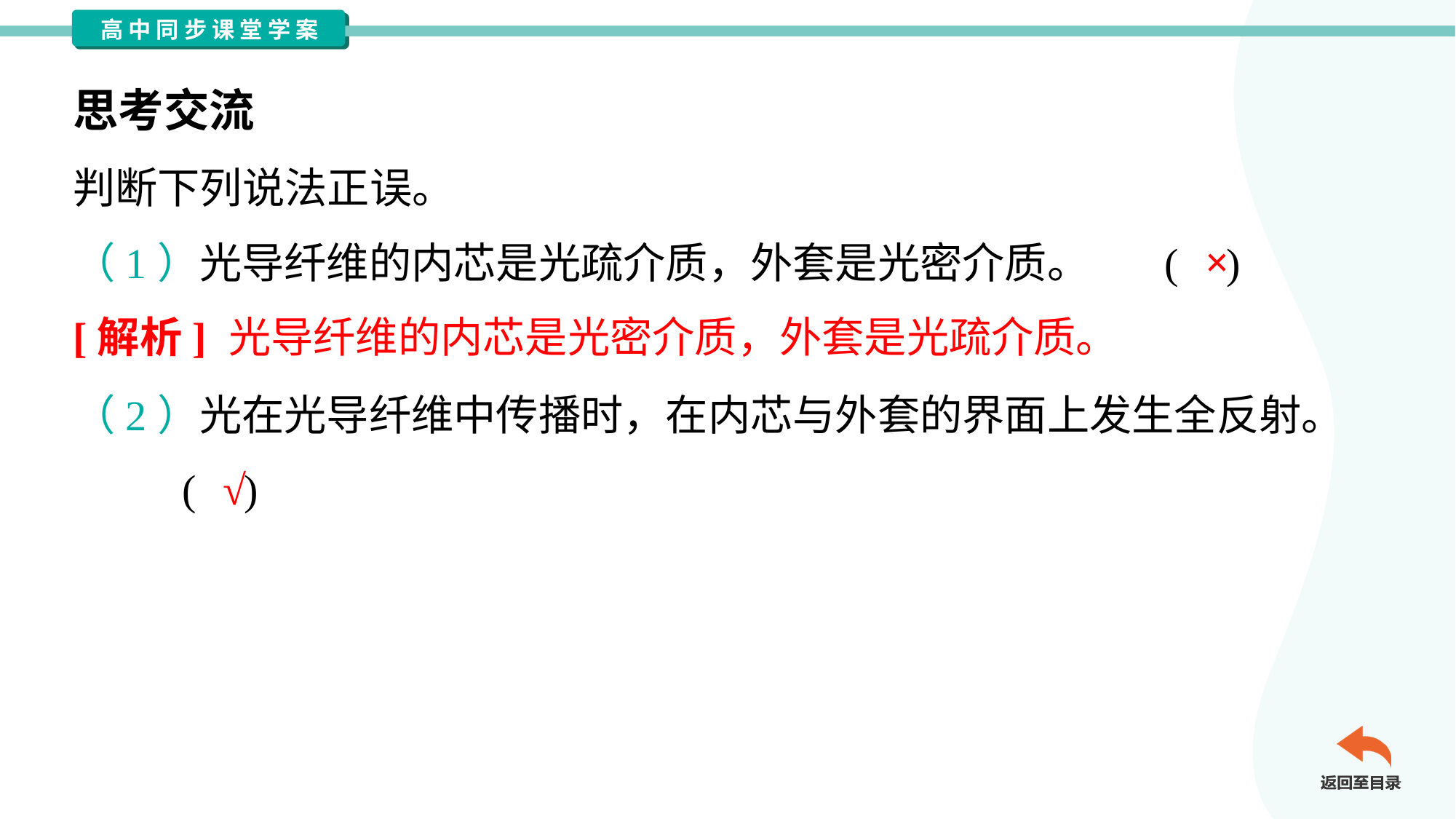

思考交流
判断下列说法正误。
×
（1）光导纤维的内芯是光疏介质，外套是光密介质。	(    )
[解析] 光导纤维的内芯是光密介质，外套是光疏介质。
（2）光在光导纤维中传播时，在内芯与外套的界面上发生全反射。
	(    )
√